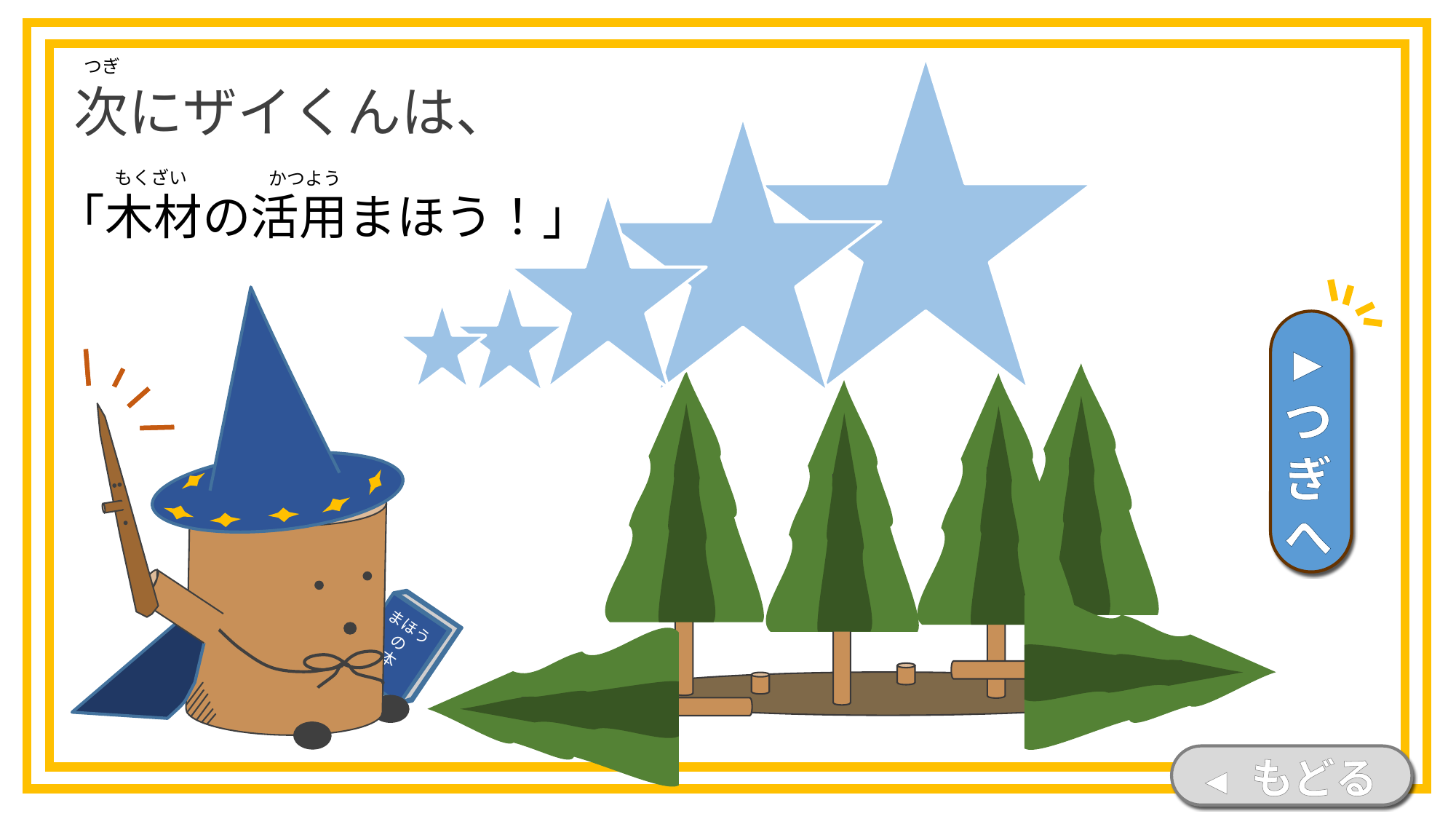

次にザイくんは、

つぎ

もくざい
かつよう
「木材の活用まほう！」

まほう
の
本

►つぎへ

◄ もどる